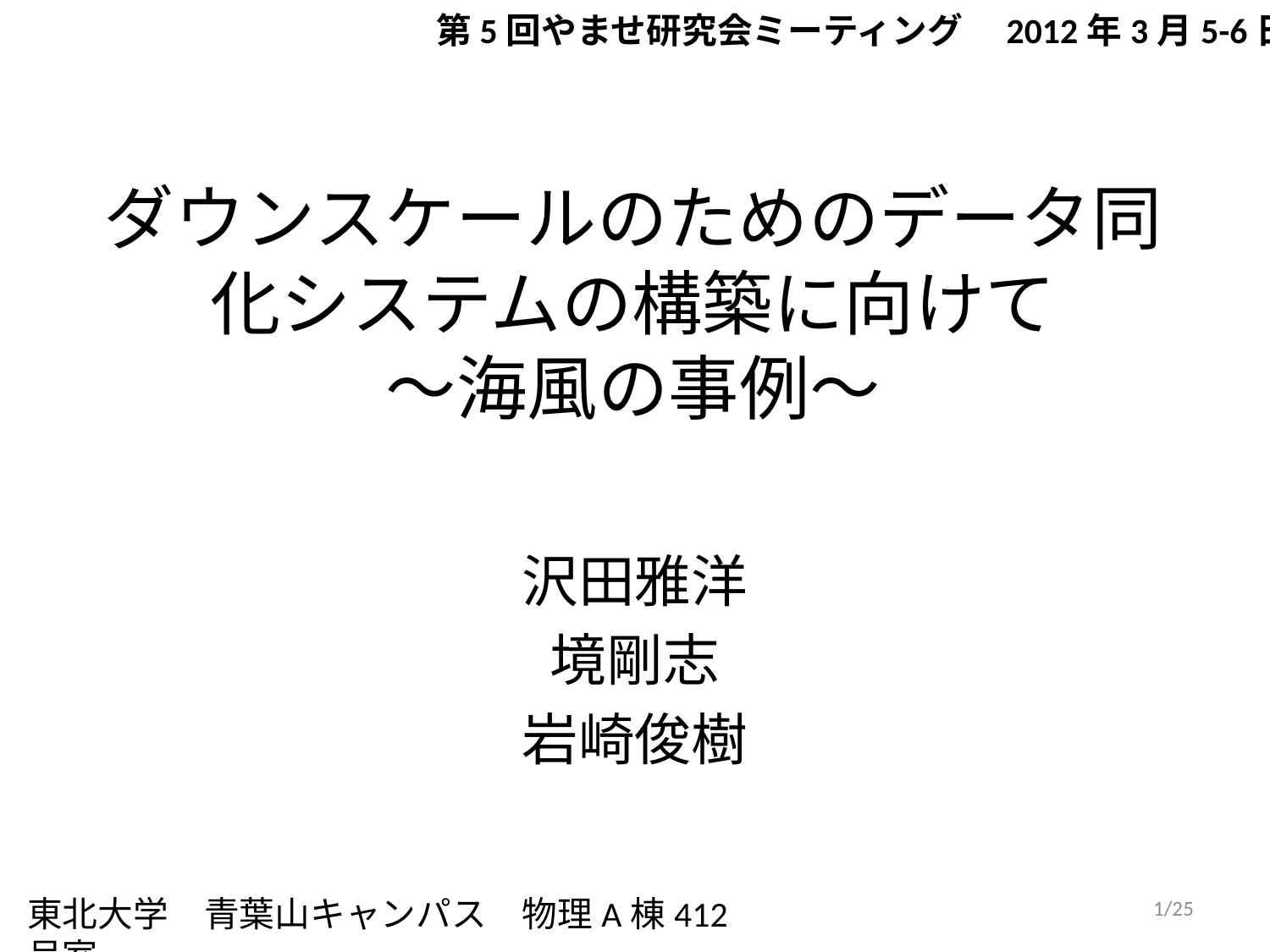

第5回やませ研究会ミーティング　2012年3月5-6日
# ダウンスケールのためのデータ同化システムの構築に向けて ～海風の事例～
沢田雅洋
境剛志
岩崎俊樹

1/25
東北大学　青葉山キャンパス　物理A棟412号室